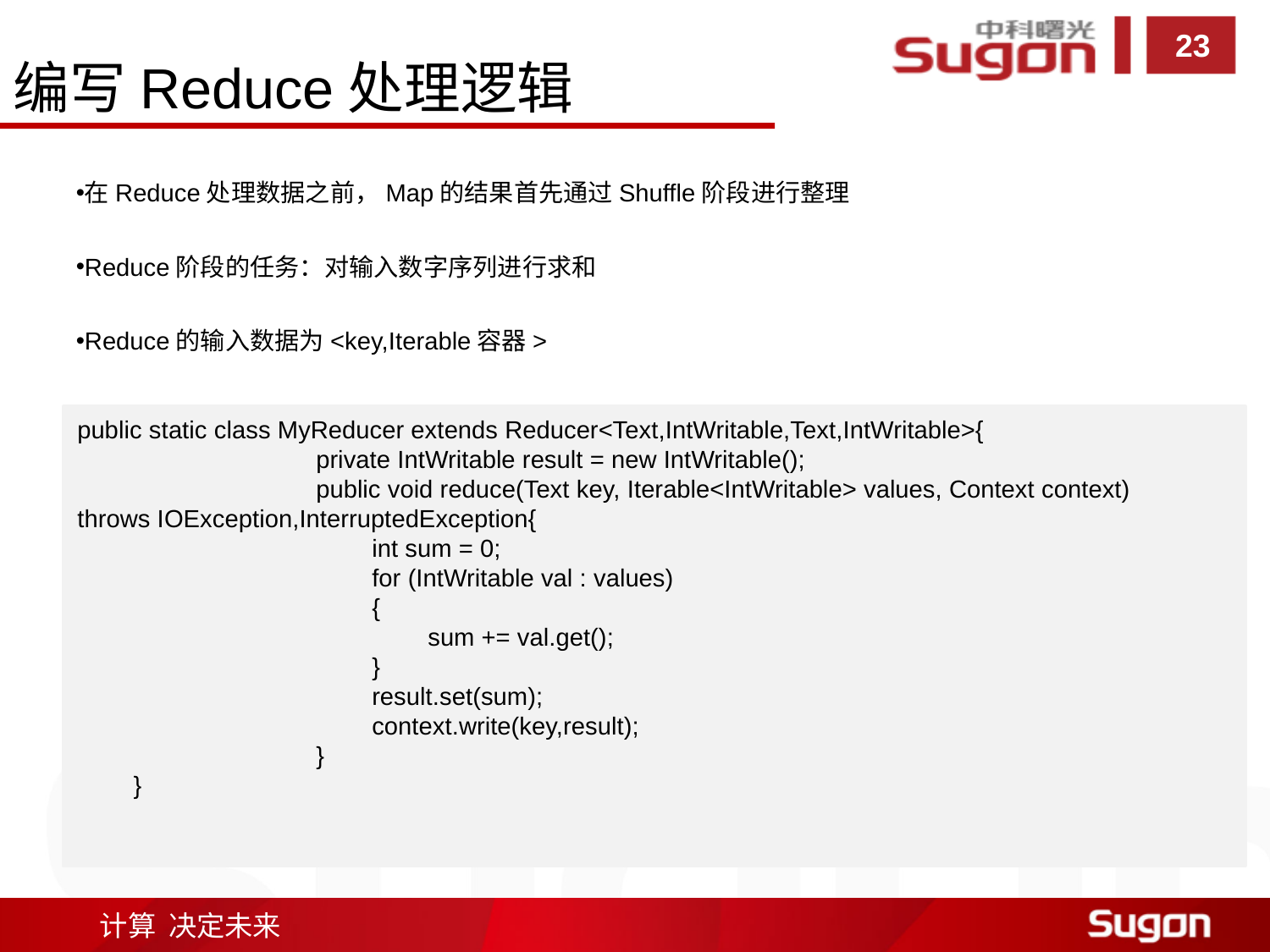

编写Reduce处理逻辑
在Reduce处理数据之前，Map的结果首先通过Shuffle阶段进行整理
Reduce阶段的任务：对输入数字序列进行求和
Reduce的输入数据为<key,Iterable容器>

public static class MyReducer extends Reducer<Text,IntWritable,Text,IntWritable>{
	                private IntWritable result = new IntWritable();
	                public void reduce(Text key, Iterable<IntWritable> values, Context context) throws IOException,InterruptedException{
	                        int sum = 0;
	                        for (IntWritable val : values)
	                        {
	                                sum += val.get();
	                        }
	                        result.set(sum);
	                        context.write(key,result);
	                }
        }